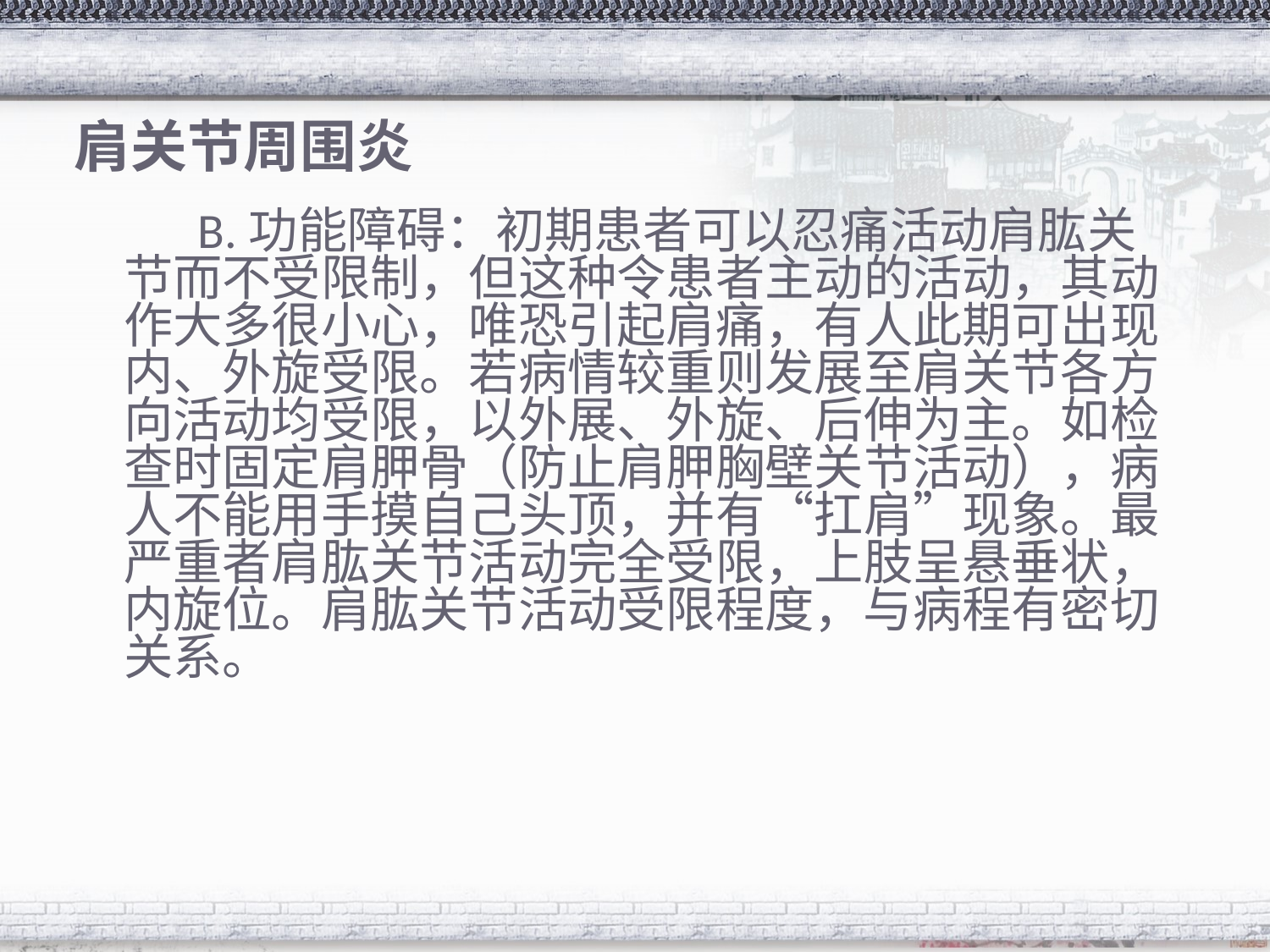

# 肩关节周围炎
           B.功能障碍：初期患者可以忍痛活动肩肱关节而不受限制，但这种令患者主动的活动，其动作大多很小心，唯恐引起肩痛，有人此期可出现内、外旋受限。若病情较重则发展至肩关节各方向活动均受限，以外展、外旋、后伸为主。如检查时固定肩胛骨（防止肩胛胸壁关节活动），病人不能用手摸自己头顶，并有“扛肩”现象。最严重者肩肱关节活动完全受限，上肢呈悬垂状，内旋位。肩肱关节活动受限程度，与病程有密切关系。